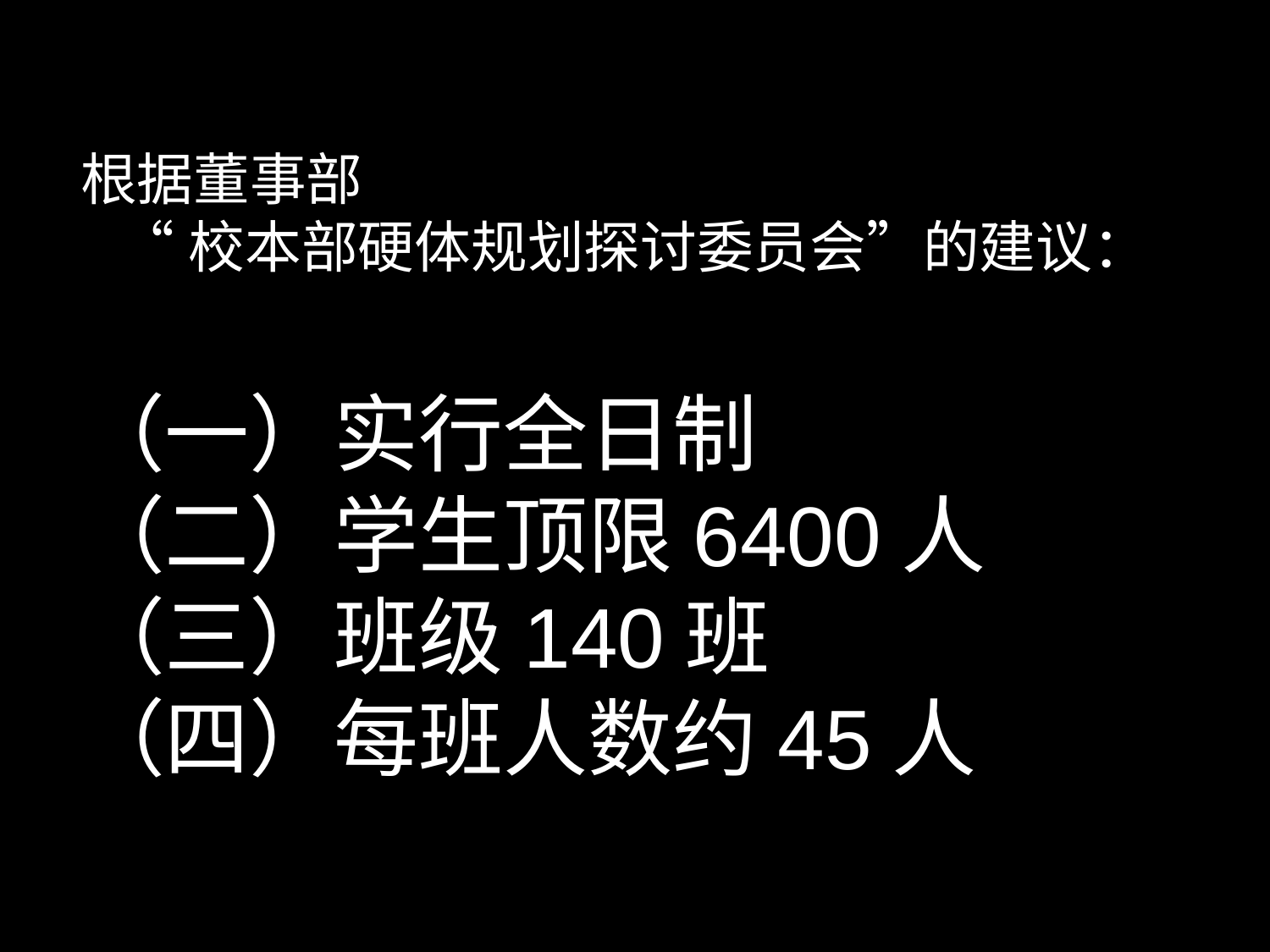

根据董事部
   “校本部硬体规划探讨委员会”的建议：

（一）实行全日制
（二）学生顶限6400人
（三）班级140班
（四）每班人数约45人